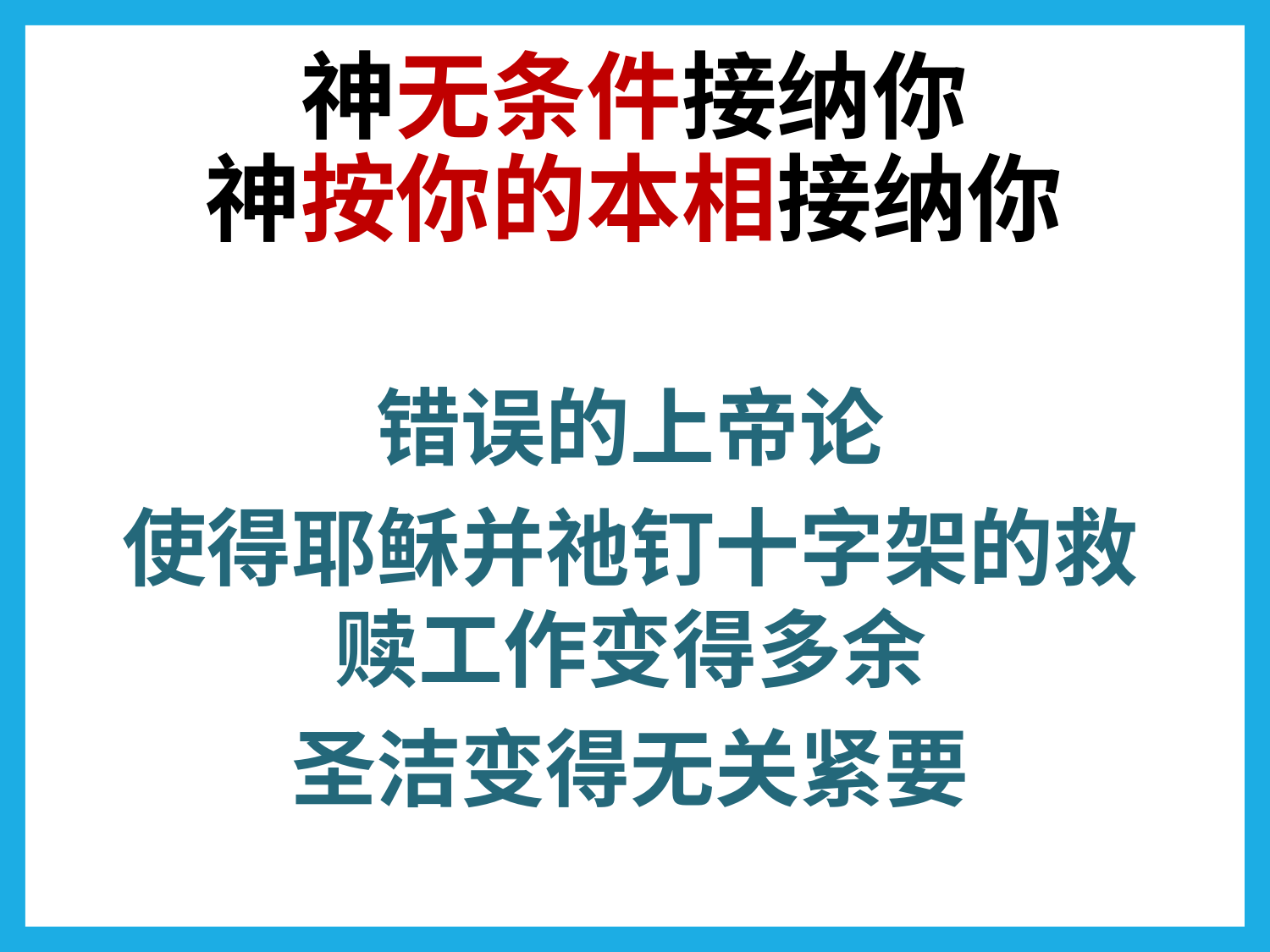

# 神无条件接纳你 神按你的本相接纳你
错误的上帝论
使得耶稣并祂钉十字架的救赎工作变得多余
圣洁变得无关紧要